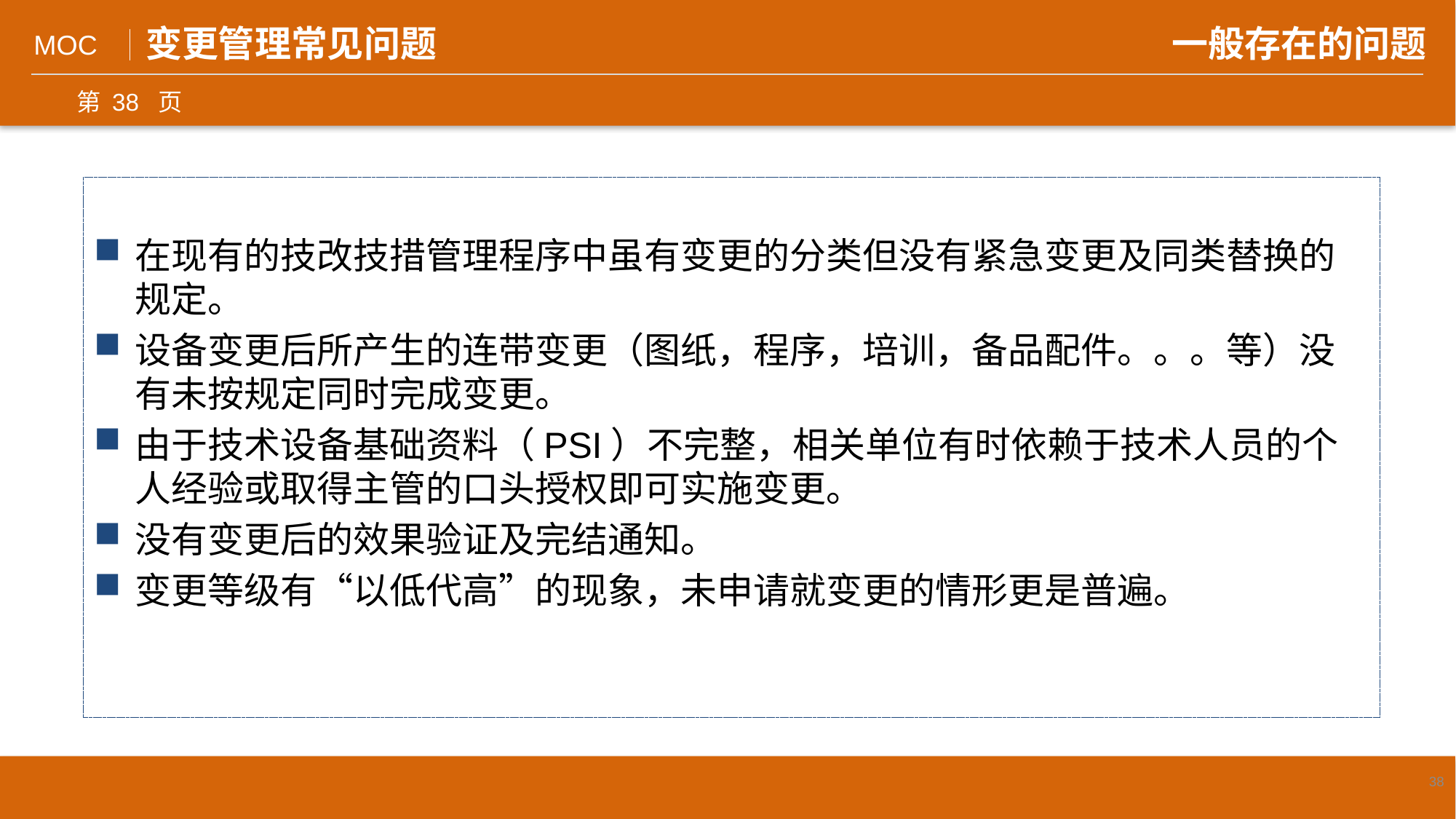

变更管理常见问题
一般存在的问题
在现有的技改技措管理程序中虽有变更的分类但没有紧急变更及同类替换的规定。
设备变更后所产生的连带变更（图纸，程序，培训，备品配件。。。等）没有未按规定同时完成变更。
由于技术设备基础资料（PSI）不完整，相关单位有时依赖于技术人员的个人经验或取得主管的口头授权即可实施变更。
没有变更后的效果验证及完结通知。
变更等级有“以低代高”的现象，未申请就变更的情形更是普遍。

38